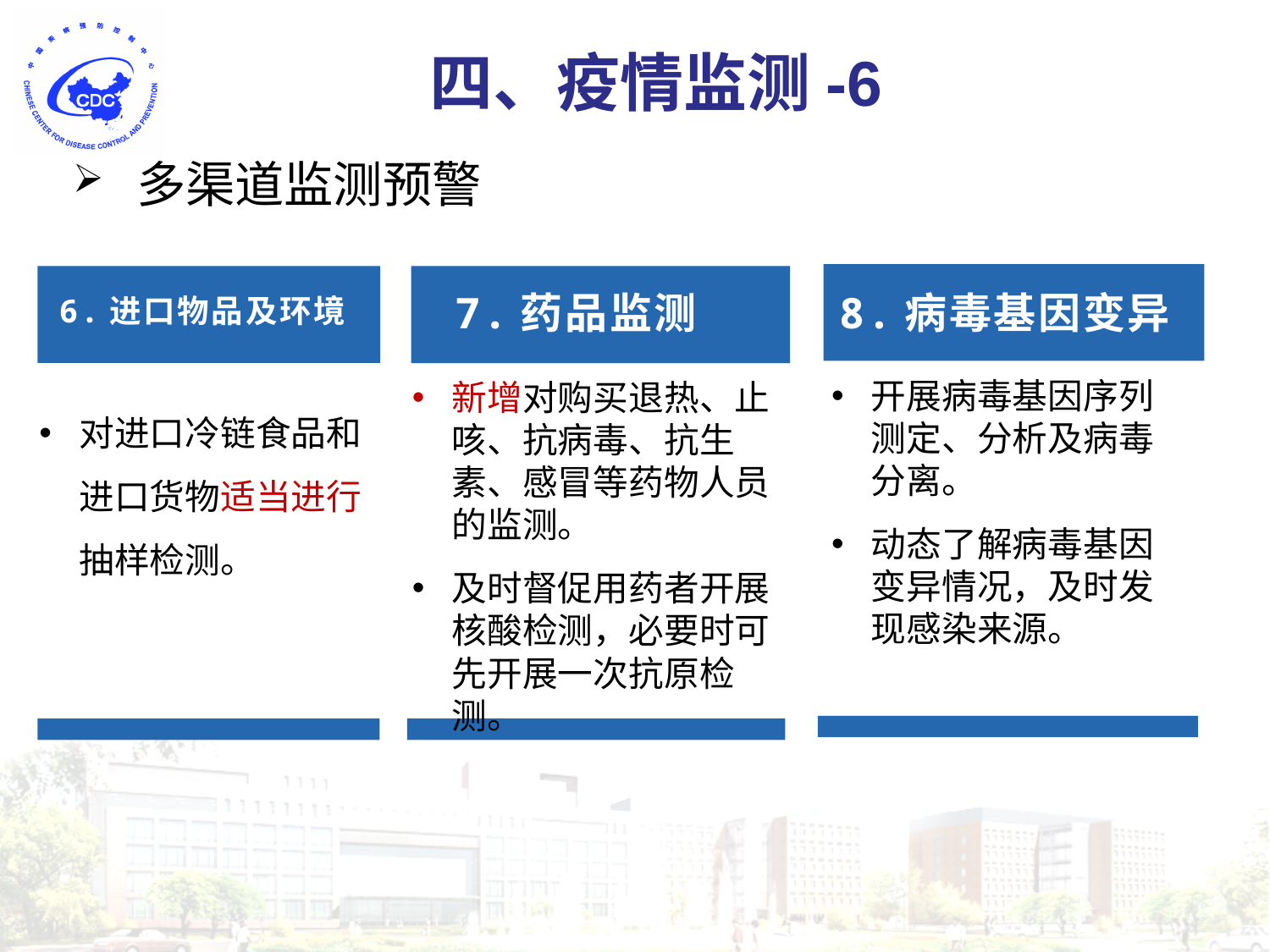

四、疫情监测-6
多渠道监测预警

8.病毒基因变异
开展病毒基因序列测定、分析及病毒分离。
动态了解病毒基因变异情况，及时发现感染来源。

6.进口物品及环境
对进口冷链食品和进口货物适当进行抽样检测。

7.药品监测
新增对购买退热、止咳、抗病毒、抗生素、感冒等药物人员的监测。
及时督促用药者开展核酸检测，必要时可先开展一次抗原检测。